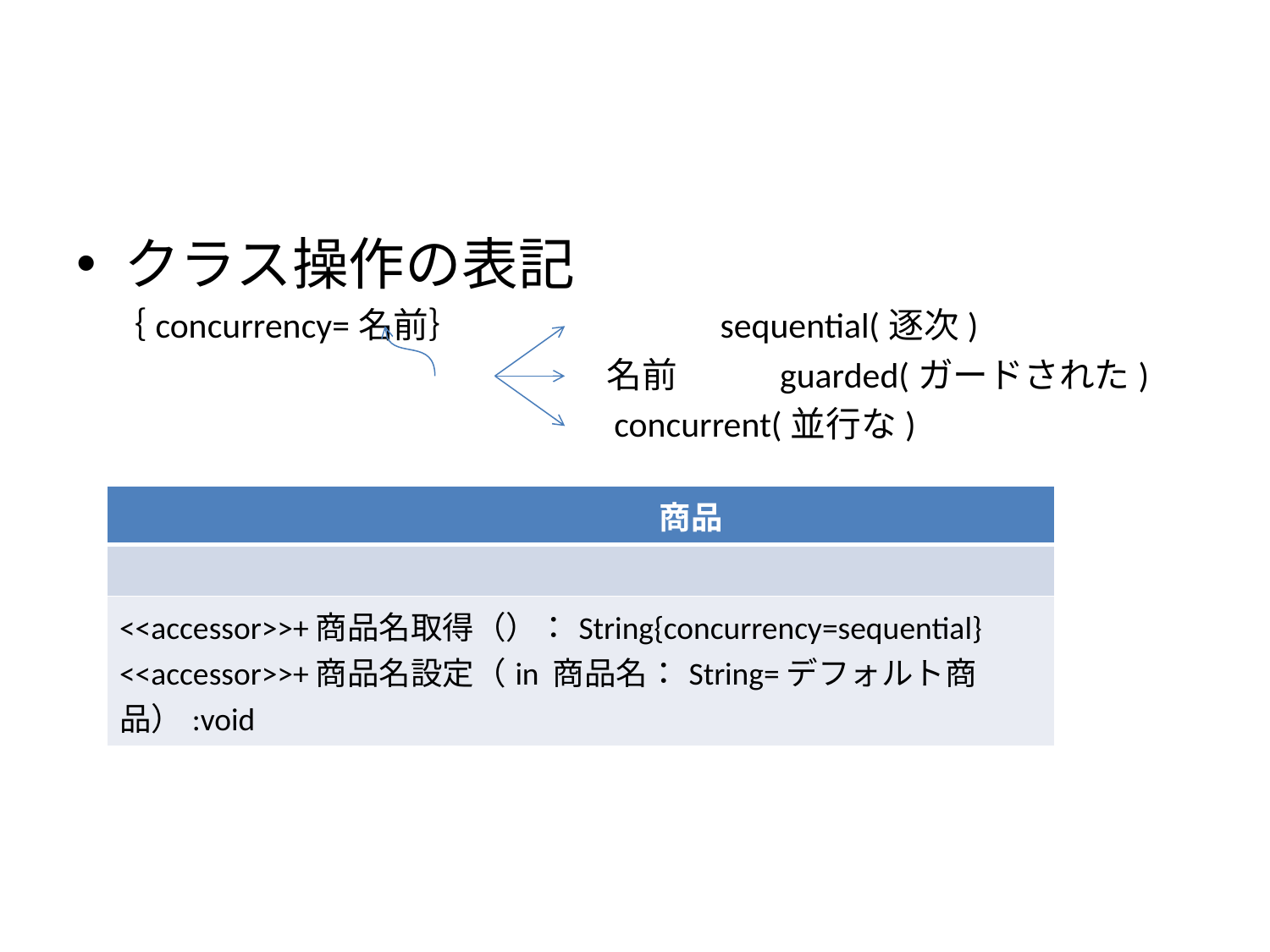

#
クラス操作の表記
　｛concurrency=名前｝　　　　　　　sequential(逐次)
　　　　　　　　　　　　　　　名前　   　guarded(ガードされた)
                                                    　　　 concurrent(並行な)
| 商品 |
| --- |
|  |
| <<accessor>>+商品名取得（）：String{concurrency=sequential} <<accessor>>+商品名設定（in 商品名：String=デフォルト商品）:void |